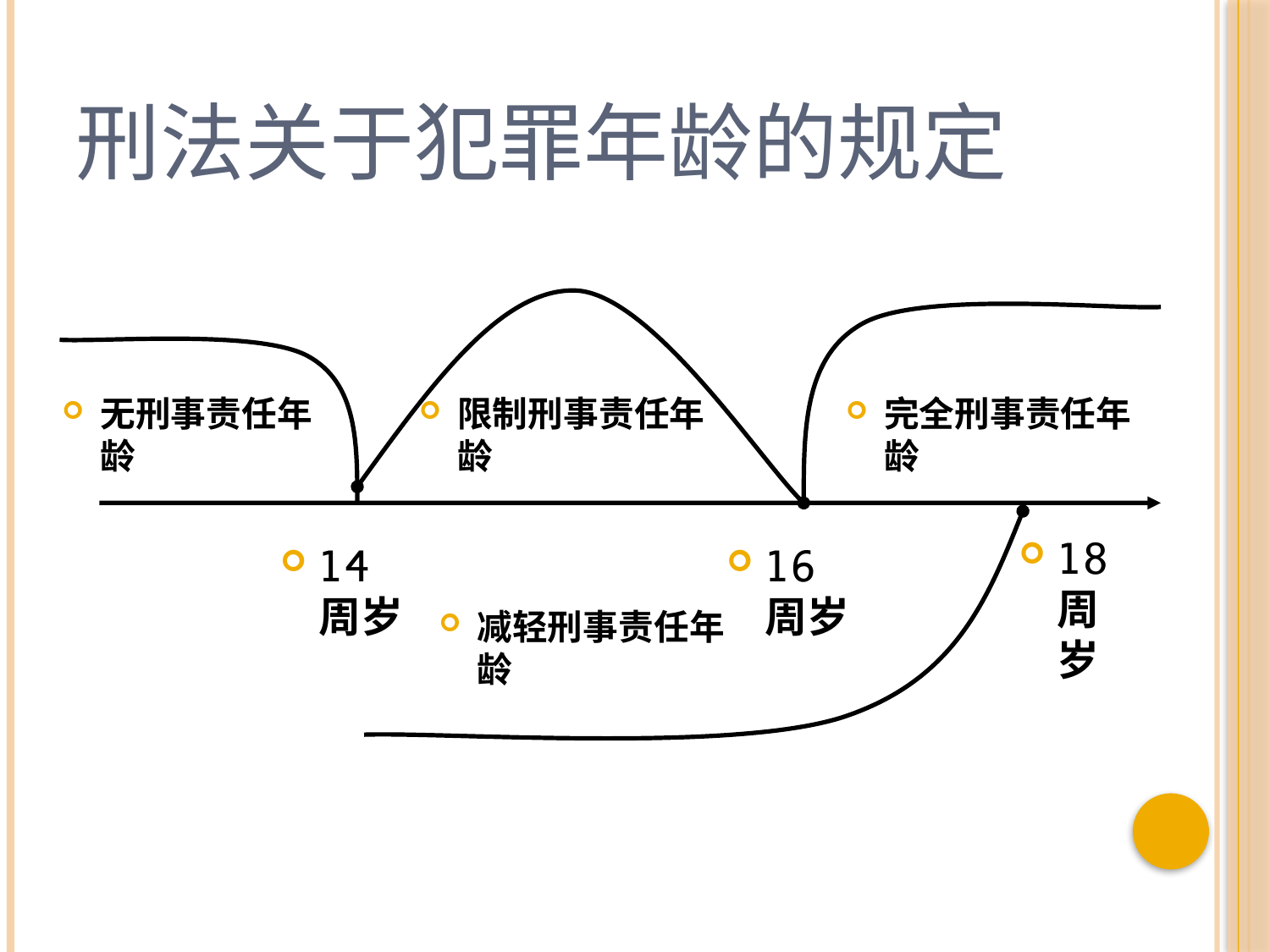

# 刑法关于犯罪年龄的规定

无刑事责任年龄
限制刑事责任年龄
完全刑事责任年龄
18周岁
14周岁
16周岁
减轻刑事责任年龄